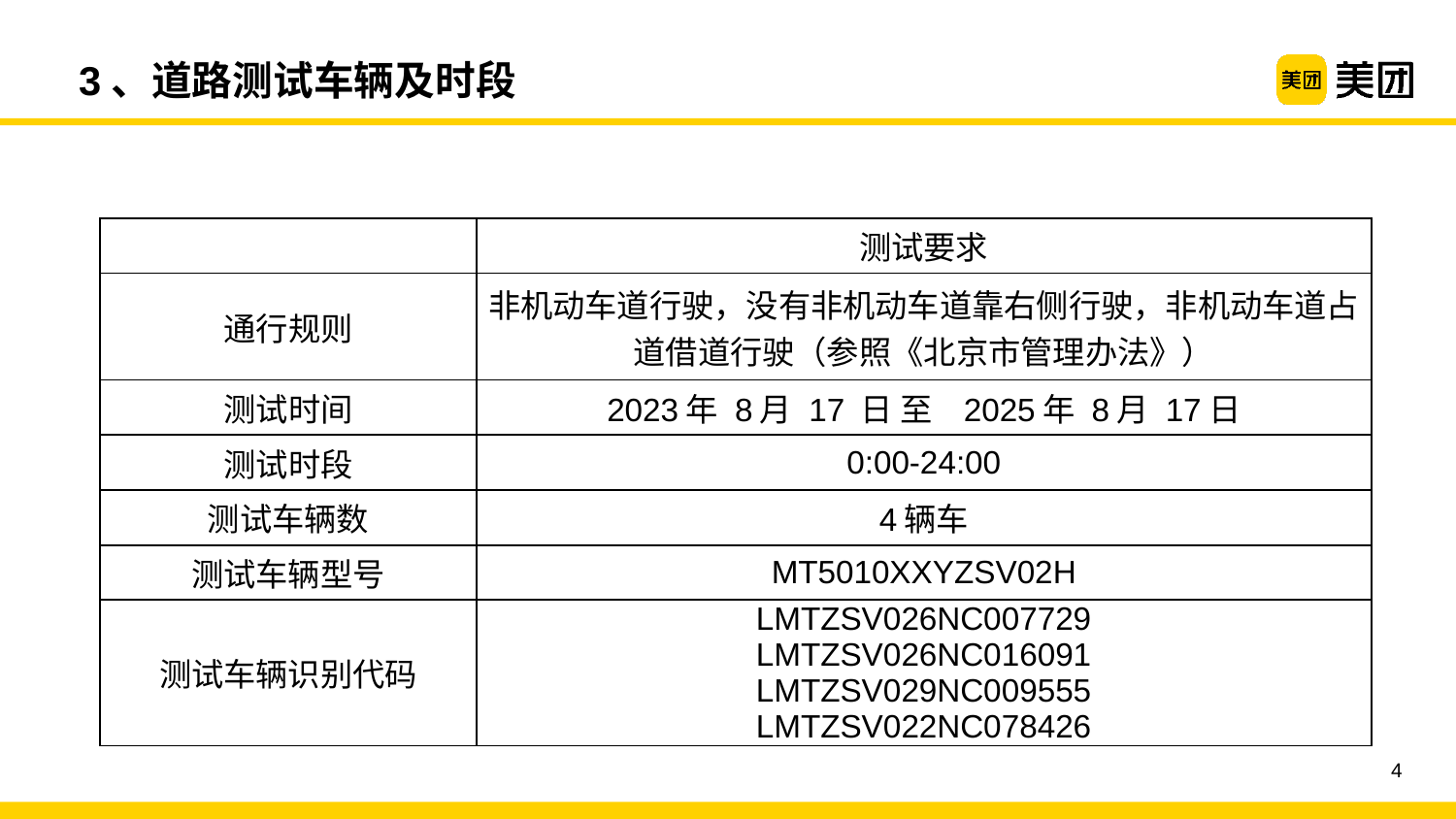

3、道路测试车辆及时段

|  | 测试要求 |
| --- | --- |
| 通行规则 | 非机动车道行驶，没有非机动车道靠右侧行驶，非机动车道占道借道行驶（参照《北京市管理办法》） |
| 测试时间 | 2023年 8月 17 日 至   2025年 8月 17日 |
| 测试时段 | 0:00-24:00 |
| 测试车辆数 | 4辆车 |
| 测试车辆型号 | MT5010XXYZSV02H |
| 测试车辆识别代码 | LMTZSV026NC007729 LMTZSV026NC016091 LMTZSV029NC009555 LMTZSV022NC078426 |
4